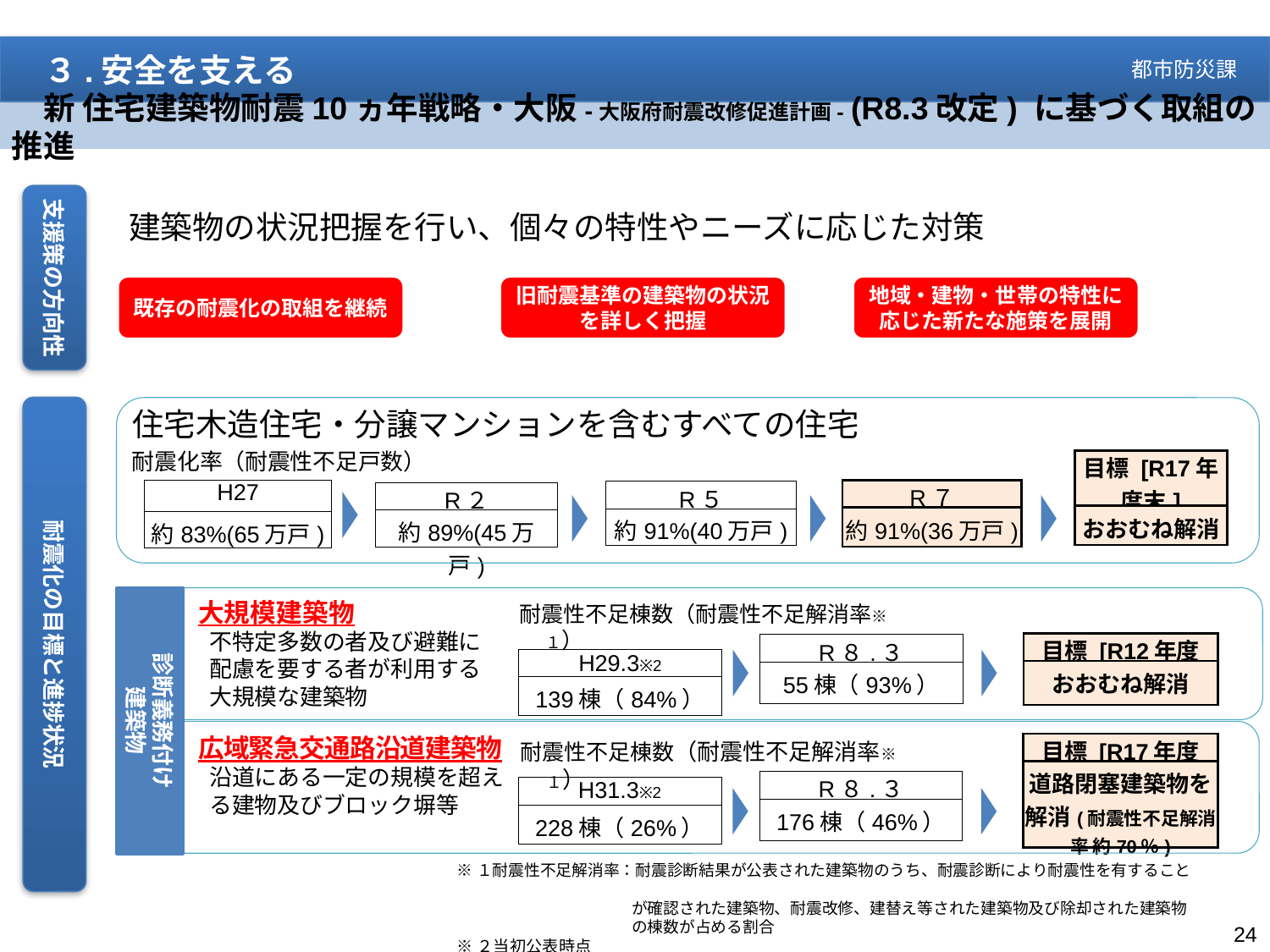

３.安全を支える
都市防災課
　新 住宅建築物耐震10ヵ年戦略・大阪-大阪府耐震改修促進計画- (R8.3改定) に基づく取組の推進
支援策の方向性
建築物の状況把握を行い、個々の特性やニーズに応じた対策
地域・建物・世帯の特性に
応じた新たな施策を展開
既存の耐震化の取組を継続
旧耐震基準の建築物の状況
を詳しく把握
耐震化の目標と進捗状況

住宅木造住宅・分譲マンションを含むすべての住宅
耐震化率（耐震性不足戸数）
| 目標 [R17年度末] |
| --- |
| おおむね解消 |
| R７ |
| --- |
| 約91%(36万戸) |
| H27 |
| --- |
| 約83%(65万戸) |
| R５ |
| --- |
| 約91%(40万戸) |
| R２ |
| --- |
| 約89%(45万戸) |

診断義務付け
建築物
大規模建築物
不特定多数の者及び避難に配慮を要する者が利用する大規模な建築物
耐震性不足棟数（耐震性不足解消率※１）
| 目標 [R12年度末] |
| --- |
| おおむね解消 |
| R８.３ |
| --- |
| 55棟（93%） |
| H29.3※2 |
| --- |
| 139棟（84%） |

広域緊急交通路沿道建築物
沿道にある一定の規模を超える建物及びブロック塀等
| 目標 [R17年度末] |
| --- |
| 道路閉塞建築物を解消(耐震性不足解消率 約70％) |
耐震性不足棟数（耐震性不足解消率※１）

| R８.３ |
| --- |
| 176棟（46%） |
| H31.3※2 |
| --- |
| 228棟（26%） |

※１耐震性不足解消率：耐震診断結果が公表された建築物のうち、耐震診断により耐震性を有すること
　　　　　　　　　　　が確認された建築物、耐震改修、建替え等された建築物及び除却された建築物
　　　　　　　　　　　の棟数が占める割合
※２当初公表時点
24